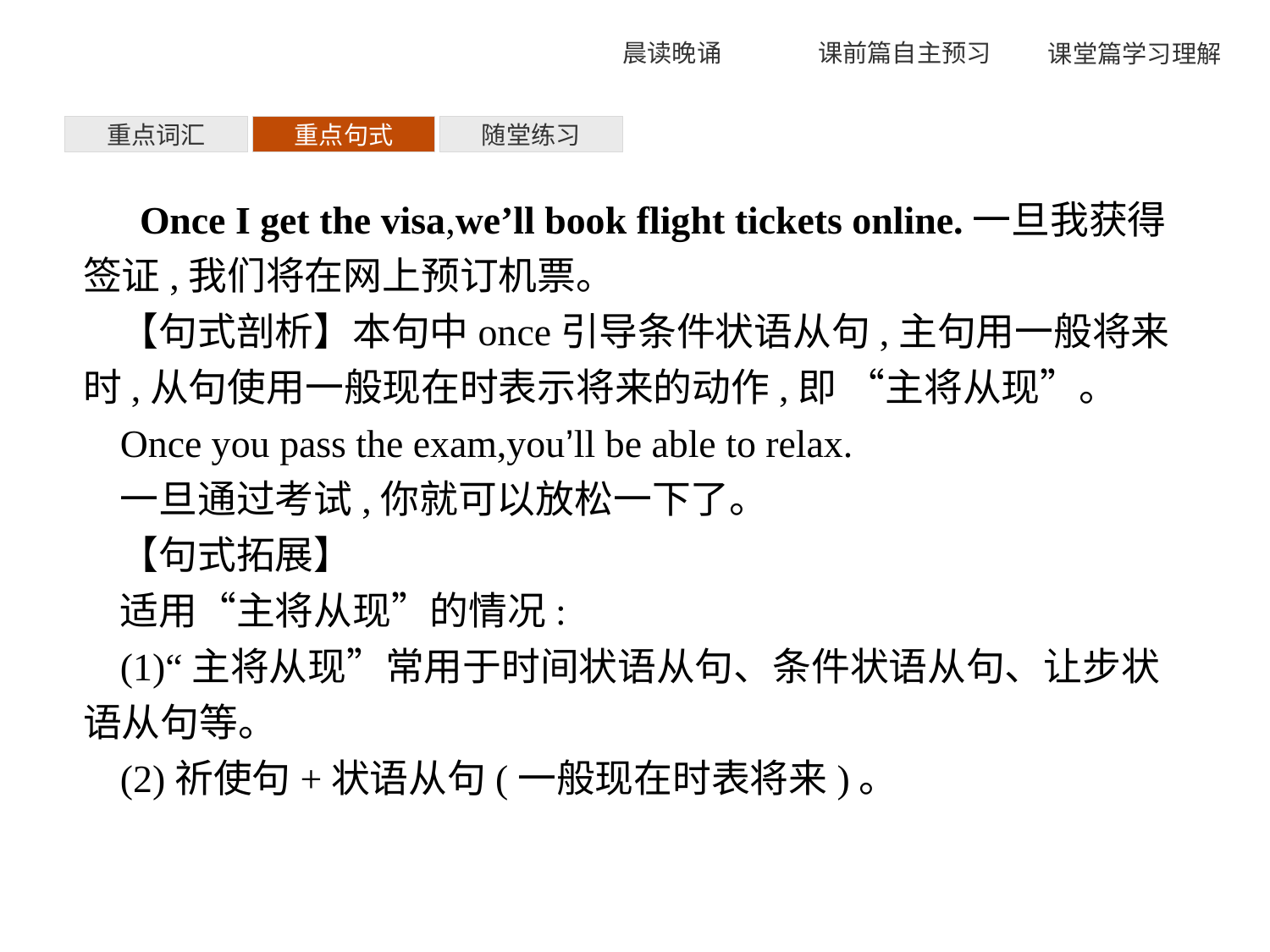

重点词汇
重点句式
随堂练习
Once I get the visa,we’ll book flight tickets online.一旦我获得签证,我们将在网上预订机票。
【句式剖析】本句中once引导条件状语从句,主句用一般将来时,从句使用一般现在时表示将来的动作,即 “主将从现”。
Once you pass the exam,you’ll be able to relax.
一旦通过考试,你就可以放松一下了。
【句式拓展】
适用“主将从现”的情况:
(1)“主将从现”常用于时间状语从句、条件状语从句、让步状语从句等。
(2)祈使句+状语从句(一般现在时表将来)。